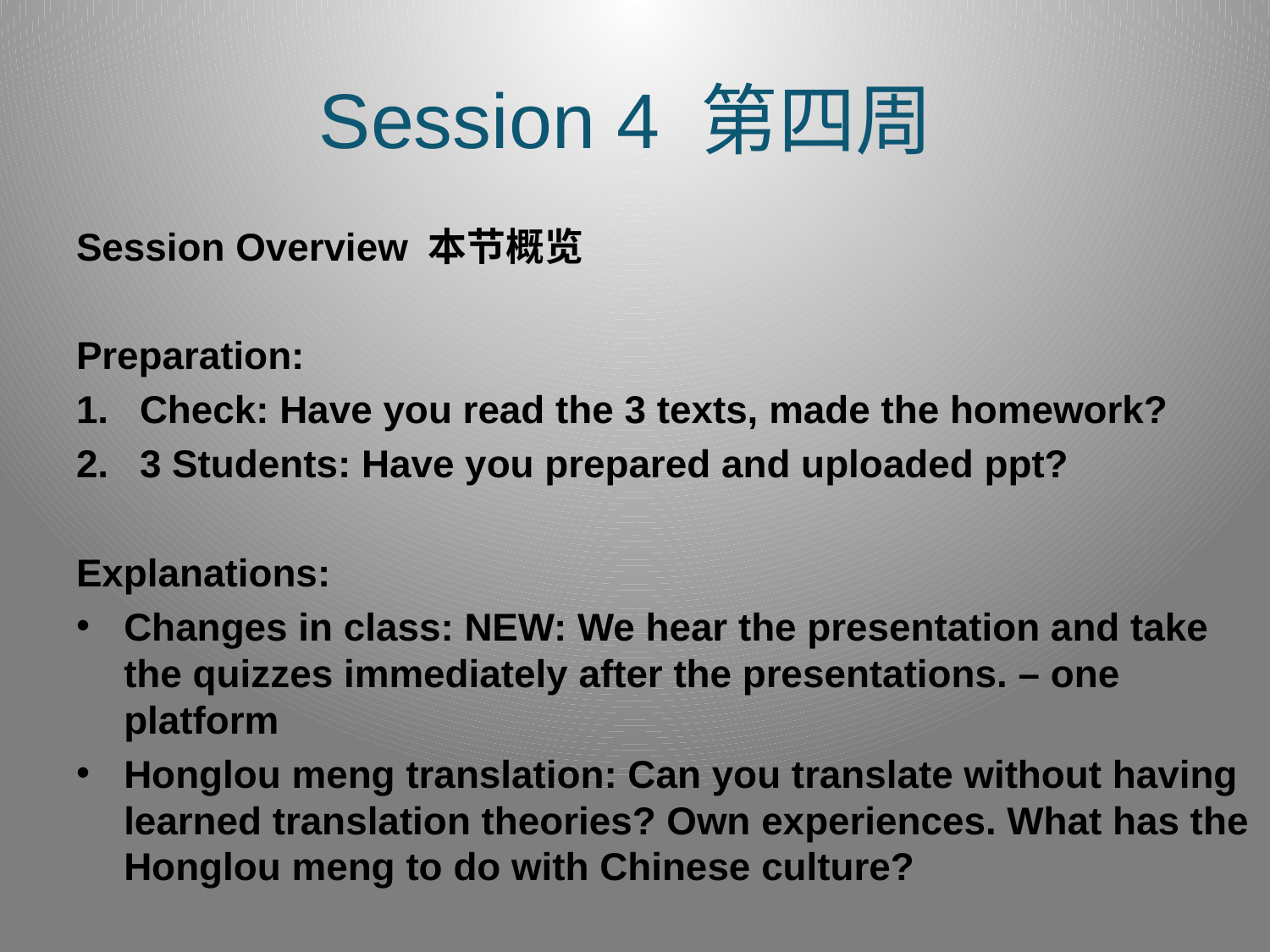

# Session 4 第四周
Session Overview 本节概览

Preparation:
Check: Have you read the 3 texts, made the homework?
3 Students: Have you prepared and uploaded ppt?

Explanations:
Changes in class: NEW: We hear the presentation and take the quizzes immediately after the presentations. – one platform
Honglou meng translation: Can you translate without having learned translation theories? Own experiences. What has the Honglou meng to do with Chinese culture?